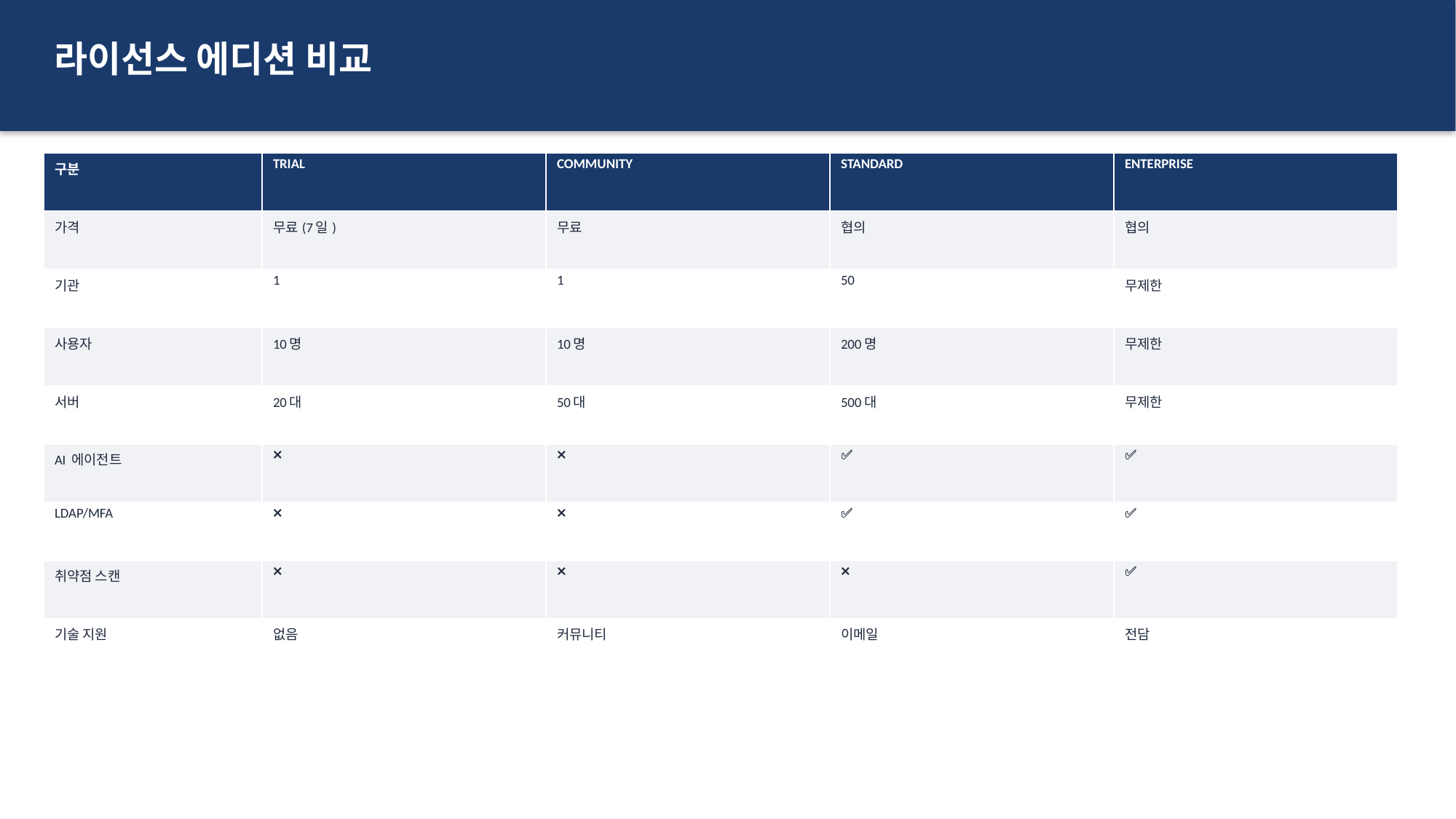

라이선스 에디션 비교
| 구분 | TRIAL | COMMUNITY | STANDARD | ENTERPRISE |
| --- | --- | --- | --- | --- |
| 가격 | 무료(7일) | 무료 | 협의 | 협의 |
| 기관 | 1 | 1 | 50 | 무제한 |
| 사용자 | 10명 | 10명 | 200명 | 무제한 |
| 서버 | 20대 | 50대 | 500대 | 무제한 |
| AI 에이전트 | ❌ | ❌ | ✅ | ✅ |
| LDAP/MFA | ❌ | ❌ | ✅ | ✅ |
| 취약점 스캔 | ❌ | ❌ | ❌ | ✅ |
| 기술 지원 | 없음 | 커뮤니티 | 이메일 | 전담 |